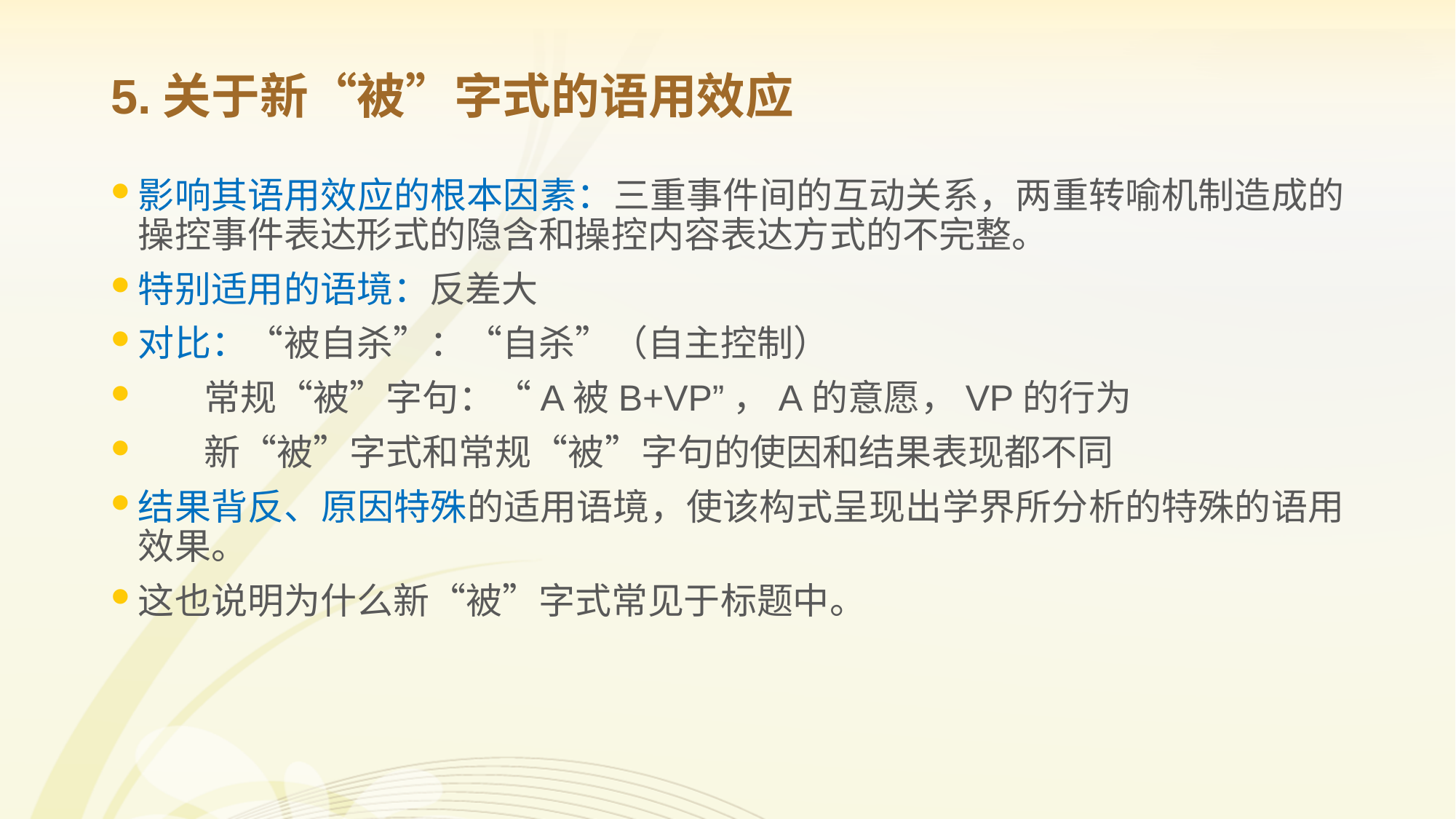

# 5.关于新“被”字式的语用效应
影响其语用效应的根本因素：三重事件间的互动关系，两重转喻机制造成的操控事件表达形式的隐含和操控内容表达方式的不完整。
特别适用的语境：反差大
对比：“被自杀”：“自杀”（自主控制）
       常规“被”字句：“A被B+VP”，A的意愿，VP的行为
       新“被”字式和常规“被”字句的使因和结果表现都不同
结果背反、原因特殊的适用语境，使该构式呈现出学界所分析的特殊的语用效果。
这也说明为什么新“被”字式常见于标题中。